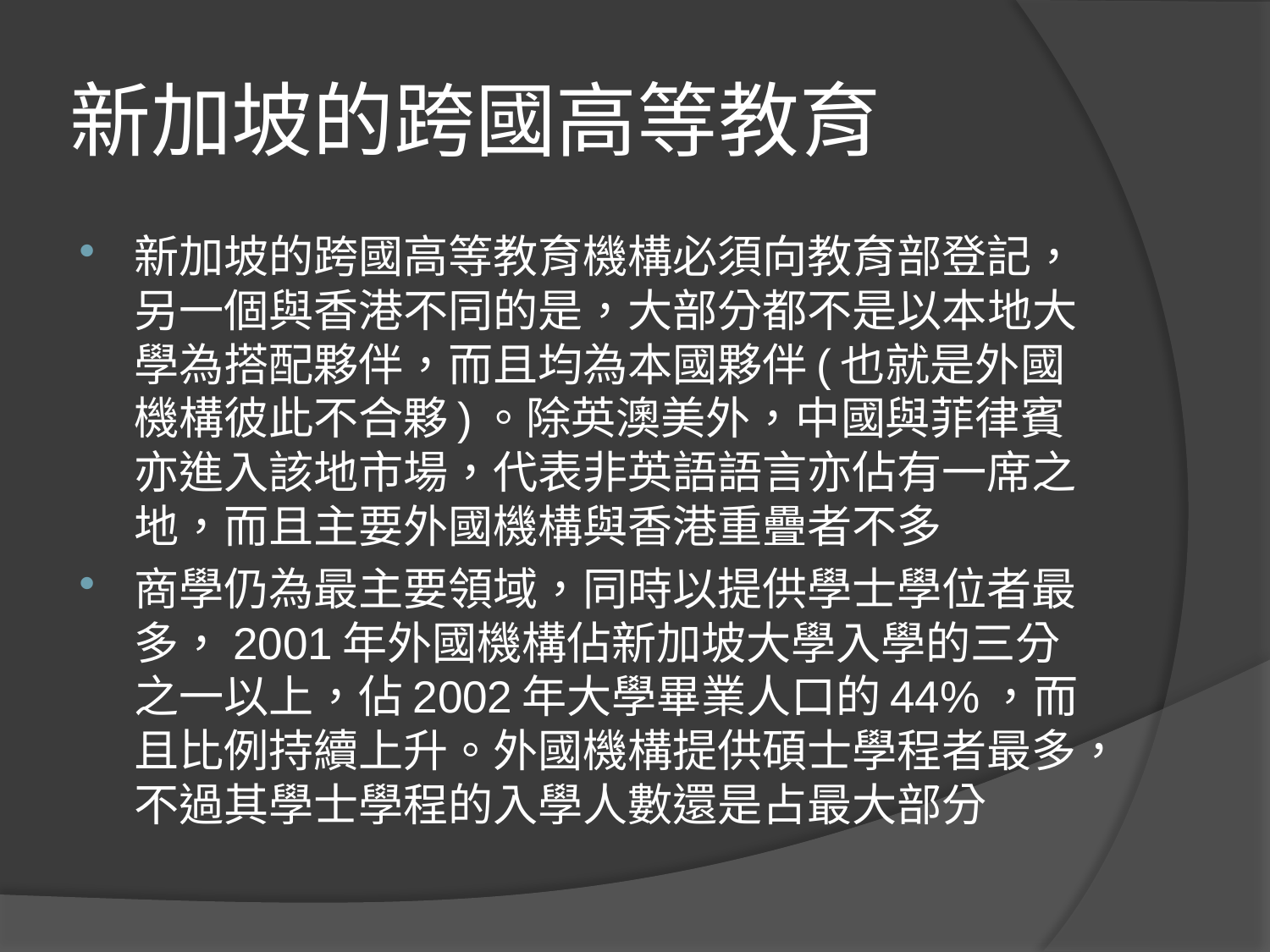

# 新加坡的跨國高等教育
新加坡的跨國高等教育機構必須向教育部登記，另一個與香港不同的是，大部分都不是以本地大學為搭配夥伴，而且均為本國夥伴(也就是外國機構彼此不合夥)。除英澳美外，中國與菲律賓亦進入該地市場，代表非英語語言亦佔有一席之地，而且主要外國機構與香港重疊者不多
商學仍為最主要領域，同時以提供學士學位者最多，2001年外國機構佔新加坡大學入學的三分之一以上，佔2002年大學畢業人口的44%，而且比例持續上升。外國機構提供碩士學程者最多，不過其學士學程的入學人數還是占最大部分